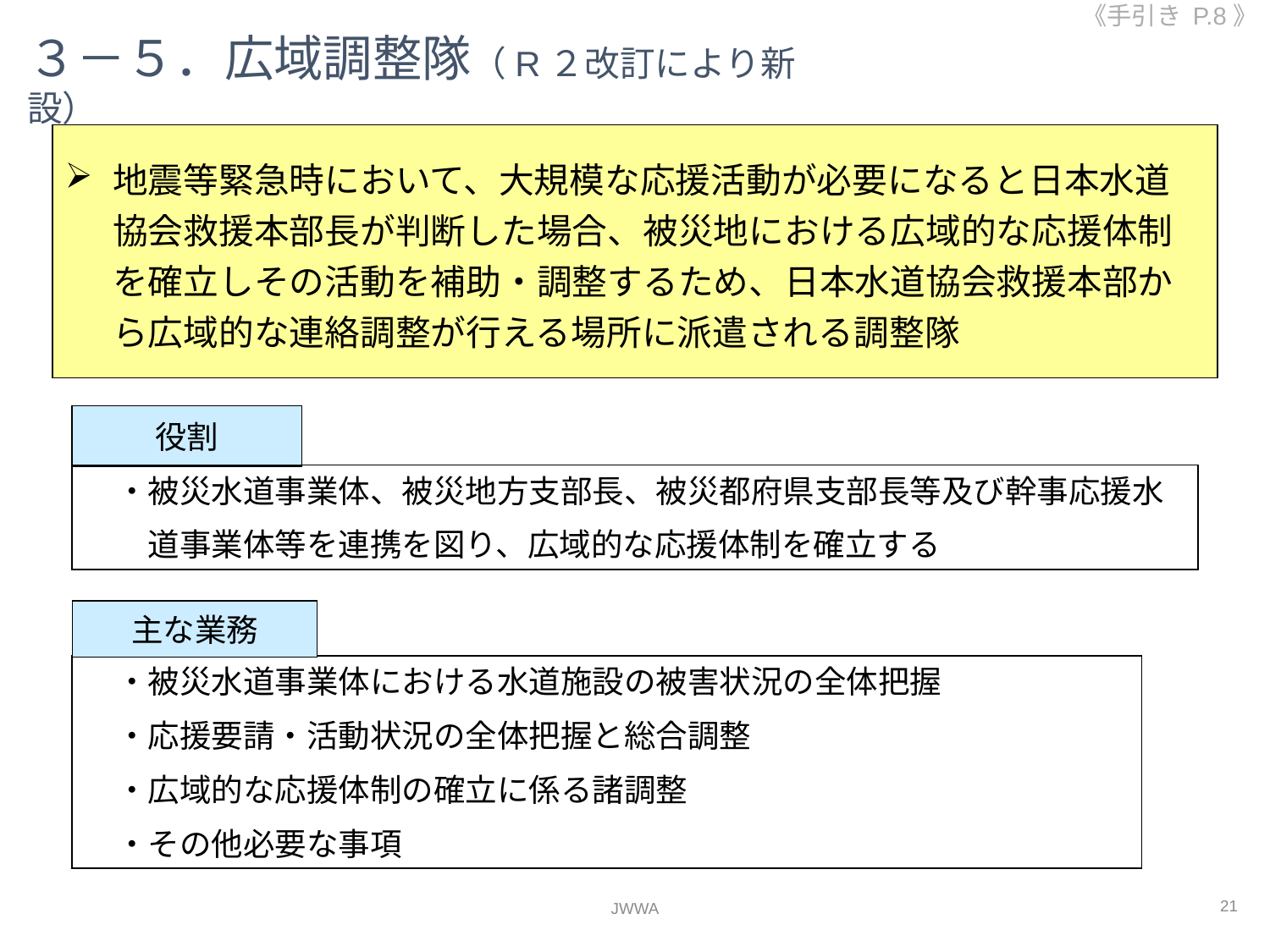

《手引き P.8》
３－５．広域調整隊（R２改訂により新設）
地震等緊急時において、大規模な応援活動が必要になると日本水道協会救援本部長が判断した場合、被災地における広域的な応援体制を確立しその活動を補助・調整するため、日本水道協会救援本部から広域的な連絡調整が行える場所に派遣される調整隊
役割
　・被災水道事業体、被災地方支部長、被災都府県支部長等及び幹事応援水
　　道事業体等を連携を図り、広域的な応援体制を確立する
主な業務
　・被災水道事業体における水道施設の被害状況の全体把握
　・応援要請・活動状況の全体把握と総合調整
　・広域的な応援体制の確立に係る諸調整
　・その他必要な事項
21
JWWA